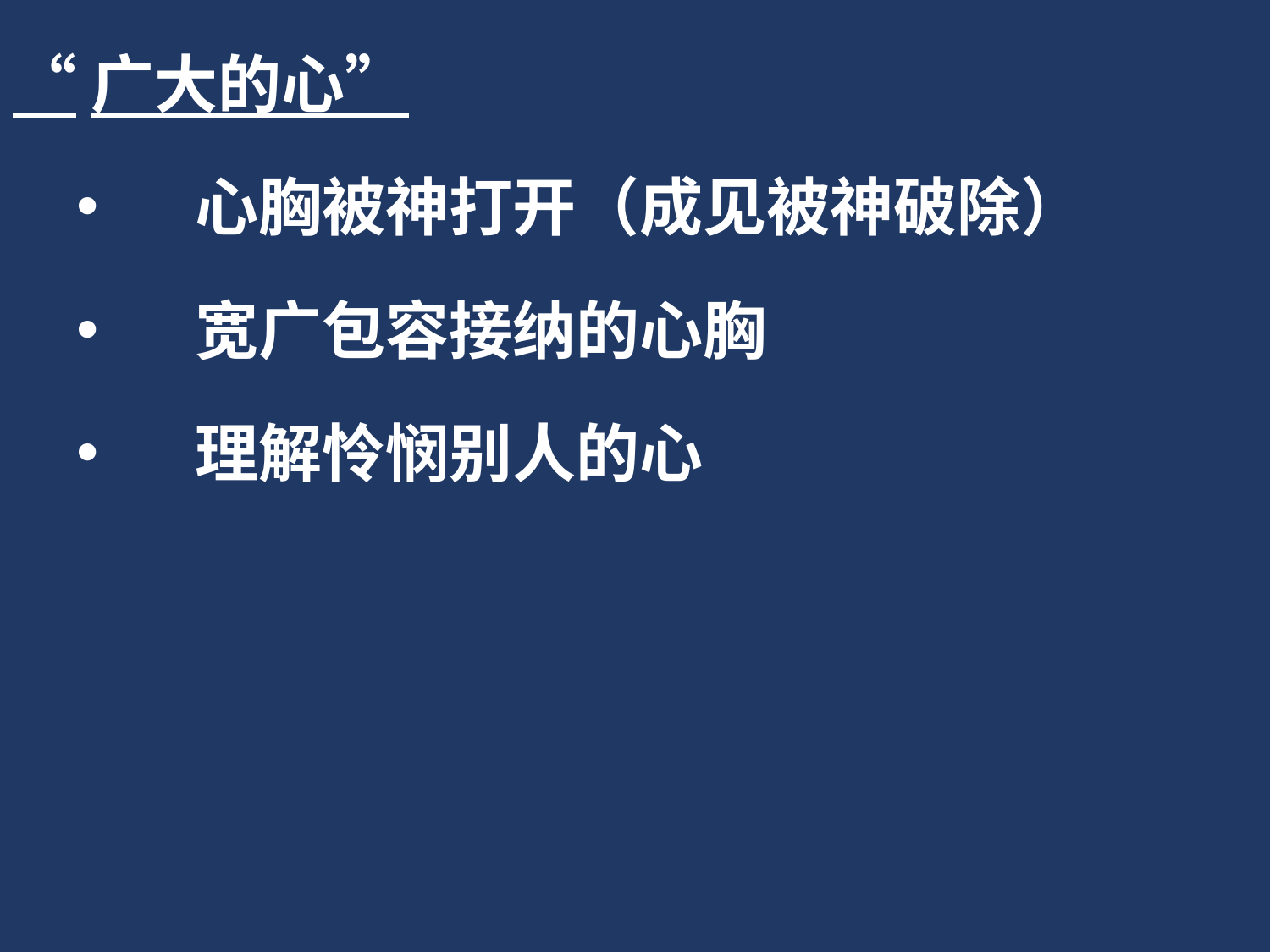

“广大的心”
     心胸被神打开（成见被神破除）
     宽广包容接纳的心胸
     理解怜悯别人的心